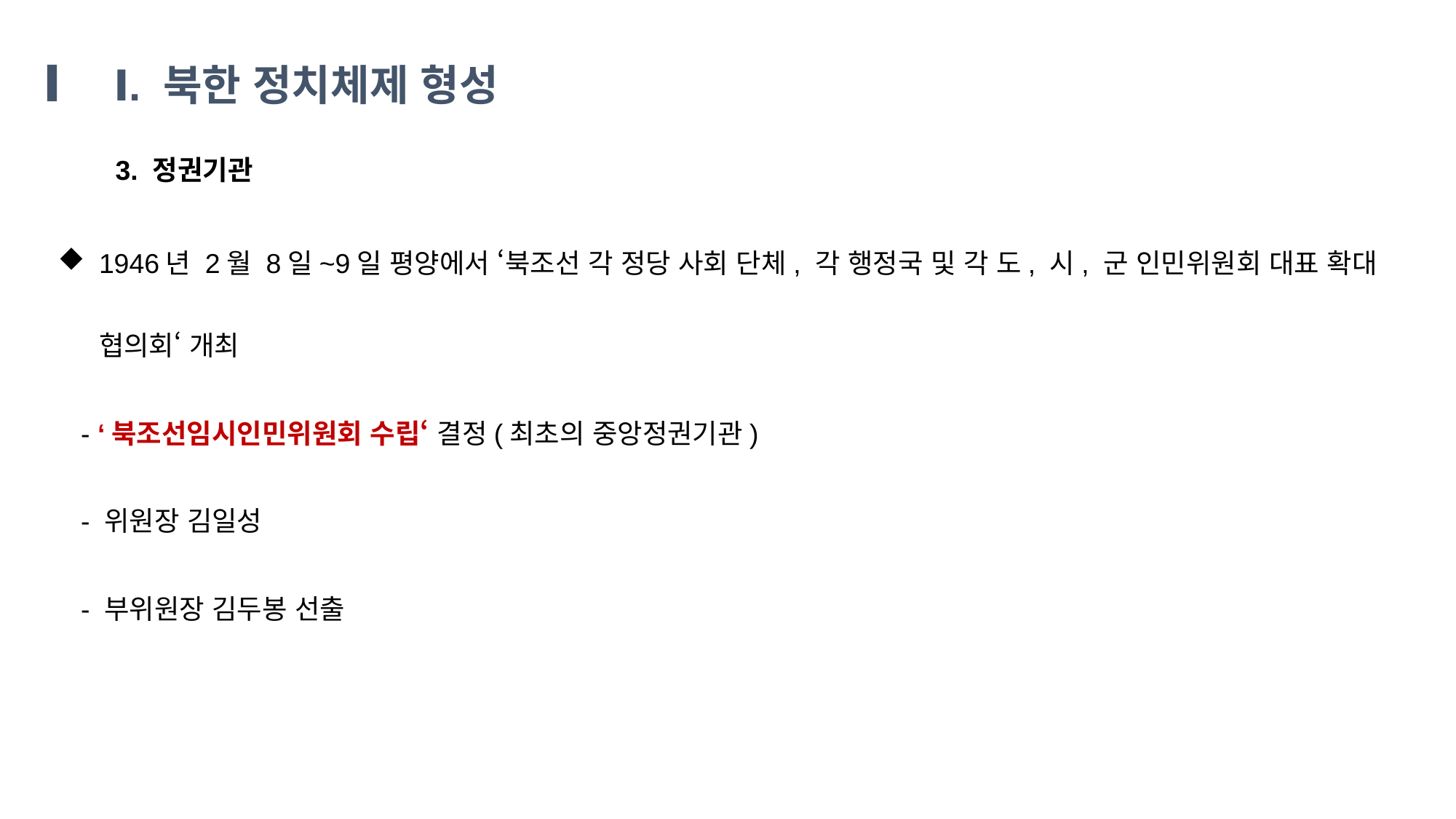

Ⅰ. 북한 정치체제 형성

3. 정권기관
1946년 2월 8일~9일 평양에서 ‘북조선 각 정당 사회 단체, 각 행정국 및 각 도, 시, 군 인민위원회 대표 확대 협의회‘ 개최
   - ‘북조선임시인민위원회 수립‘ 결정(최초의 중앙정권기관)
   - 위원장 김일성
   - 부위원장 김두봉 선출